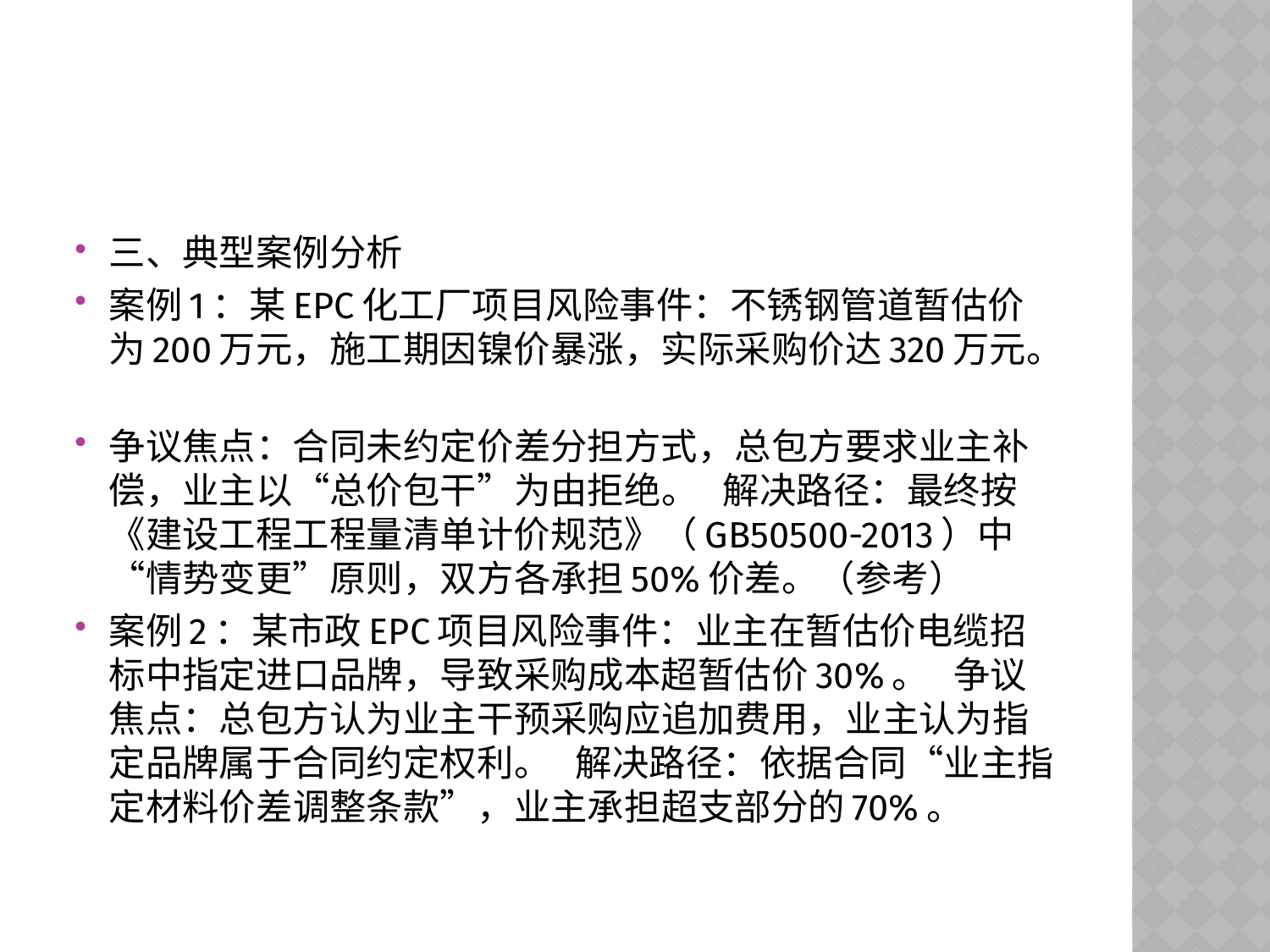

#
三、典型案例分析
案例1：某EPC化工厂项目风险事件：不锈钢管道暂估价为200万元，施工期因镍价暴涨，实际采购价达320万元。
争议焦点：合同未约定价差分担方式，总包方要求业主补偿，业主以“总价包干”为由拒绝。   解决路径：最终按《建设工程工程量清单计价规范》（GB50500-2013）中“情势变更”原则，双方各承担50%价差。（参考）
案例2：某市政EPC项目风险事件：业主在暂估价电缆招标中指定进口品牌，导致采购成本超暂估价30%。   争议焦点：总包方认为业主干预采购应追加费用，业主认为指定品牌属于合同约定权利。   解决路径：依据合同“业主指定材料价差调整条款”，业主承担超支部分的70%。